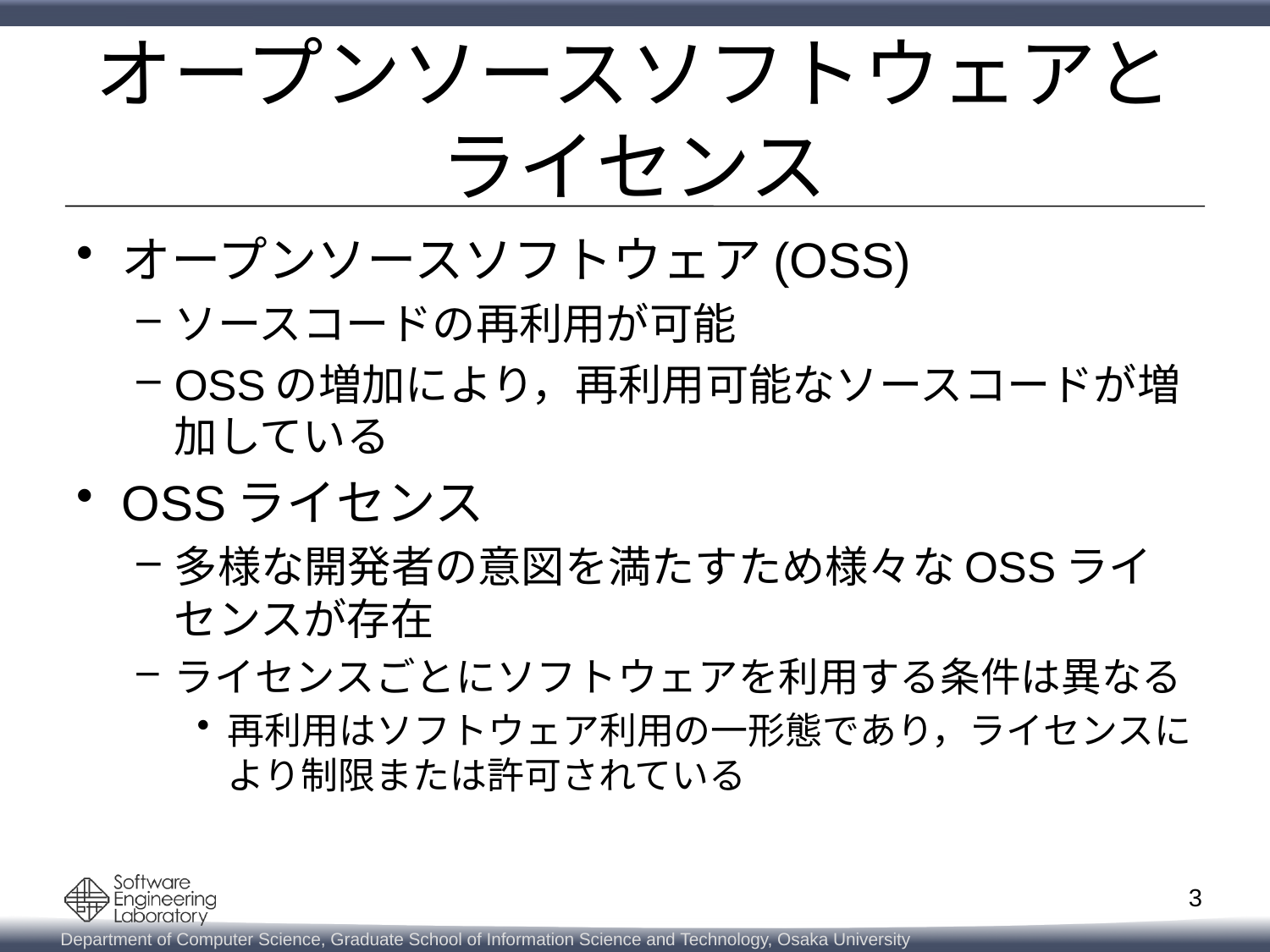

# オープンソースソフトウェアと ライセンス
オープンソースソフトウェア(OSS)
ソースコードの再利用が可能
OSSの増加により，再利用可能なソースコードが増加している
OSSライセンス
多様な開発者の意図を満たすため様々なOSSライセンスが存在
ライセンスごとにソフトウェアを利用する条件は異なる
再利用はソフトウェア利用の一形態であり，ライセンスにより制限または許可されている
3